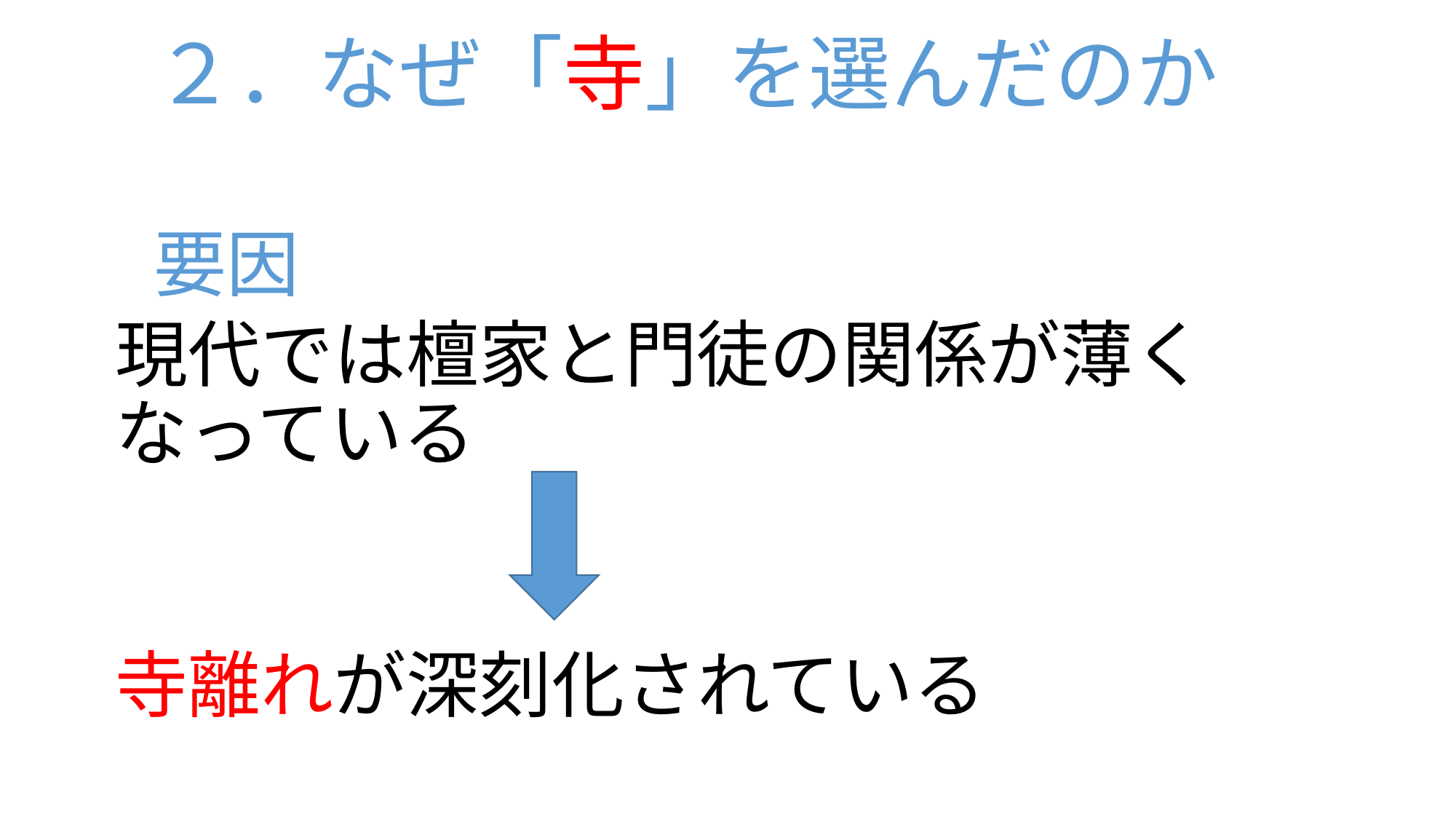

２．なぜ「寺」を選んだのか

要因

現代では檀家と門徒の関係が薄くなっている

寺離れが深刻化されている